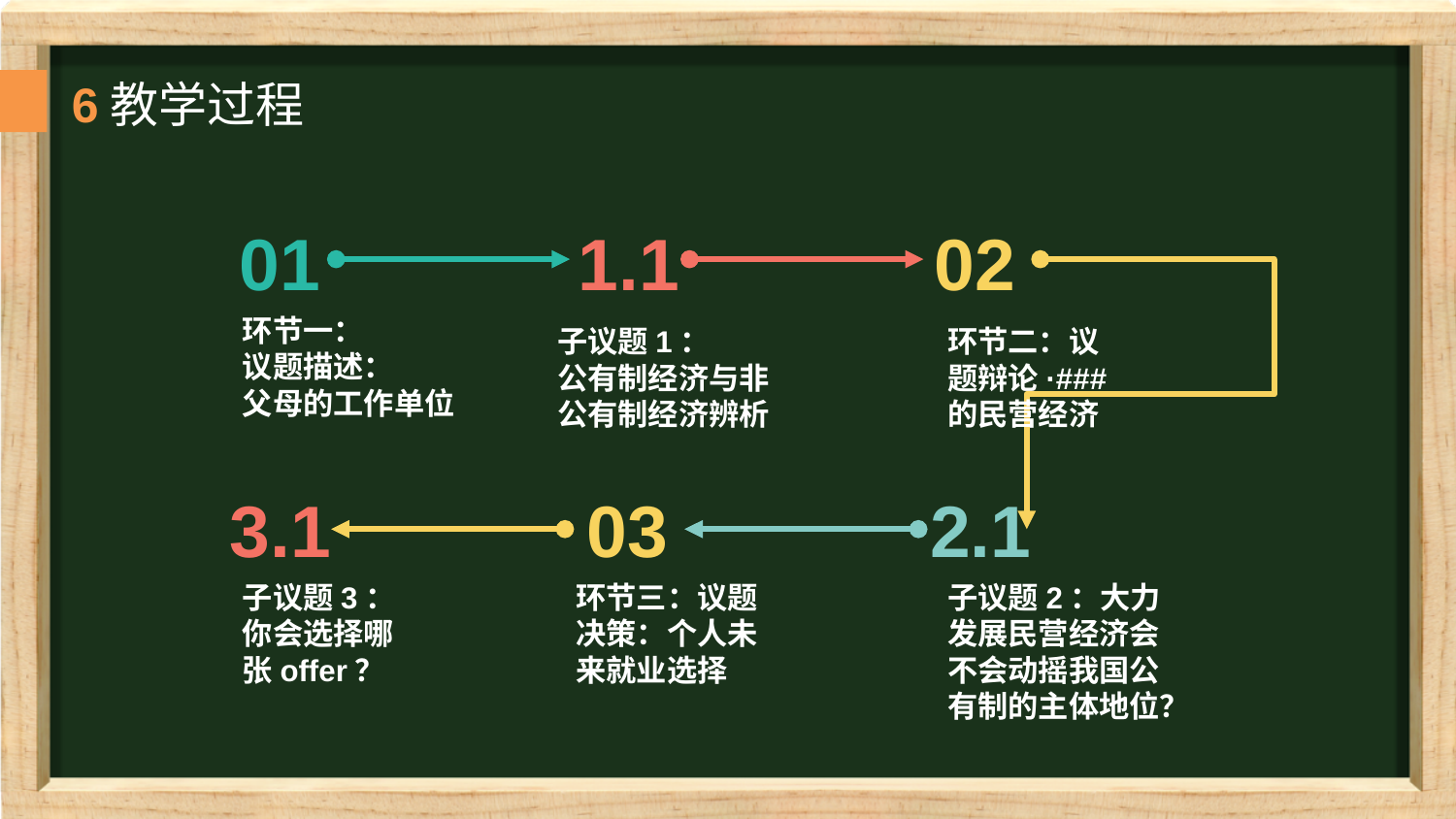

6教学过程
01
1.1
02
环节一：
议题描述：
父母的工作单位
子议题1：
公有制经济与非公有制经济辨析
环节二：议题辩论·###的民营经济
3.1
03
2.1
环节三：议题决策：个人未来就业选择
子议题2：大力发展民营经济会不会动摇我国公有制的主体地位？
子议题3：你会选择哪张offer？